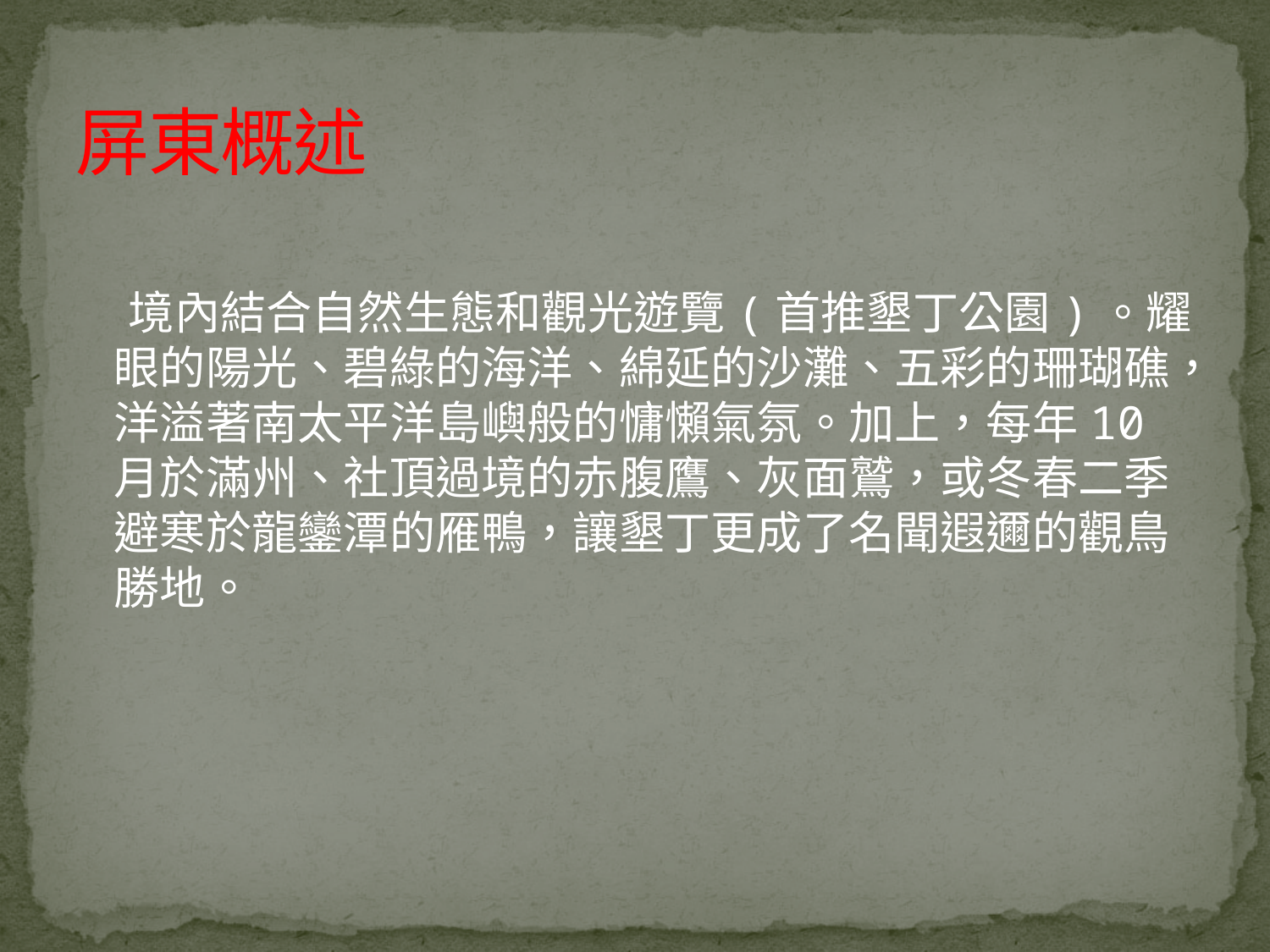

# 屏東概述
    境內結合自然生態和觀光遊覽(首推墾丁公園)。耀眼的陽光、碧綠的海洋、綿延的沙灘、五彩的珊瑚礁，洋溢著南太平洋島嶼般的慵懶氣氛。加上，每年10月於滿州、社頂過境的赤腹鷹、灰面鷲，或冬春二季避寒於龍鑾潭的雁鴨，讓墾丁更成了名聞遐邇的觀鳥勝地。